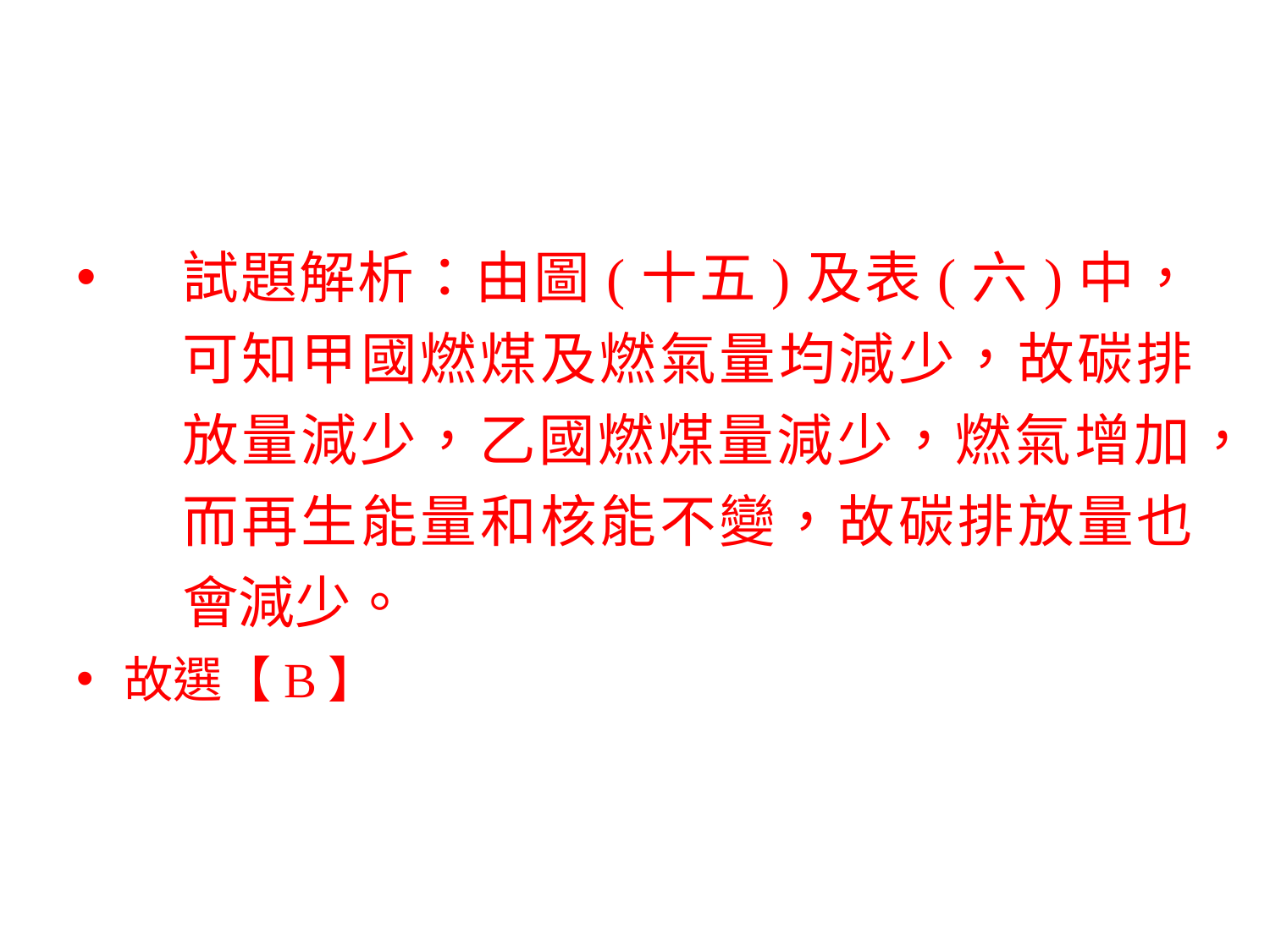

#
試題解析：由圖(十五)及表(六)中，可知甲國燃煤及燃氣量均減少，故碳排放量減少，乙國燃煤量減少，燃氣增加，而再生能量和核能不變，故碳排放量也會減少。
故選【B】